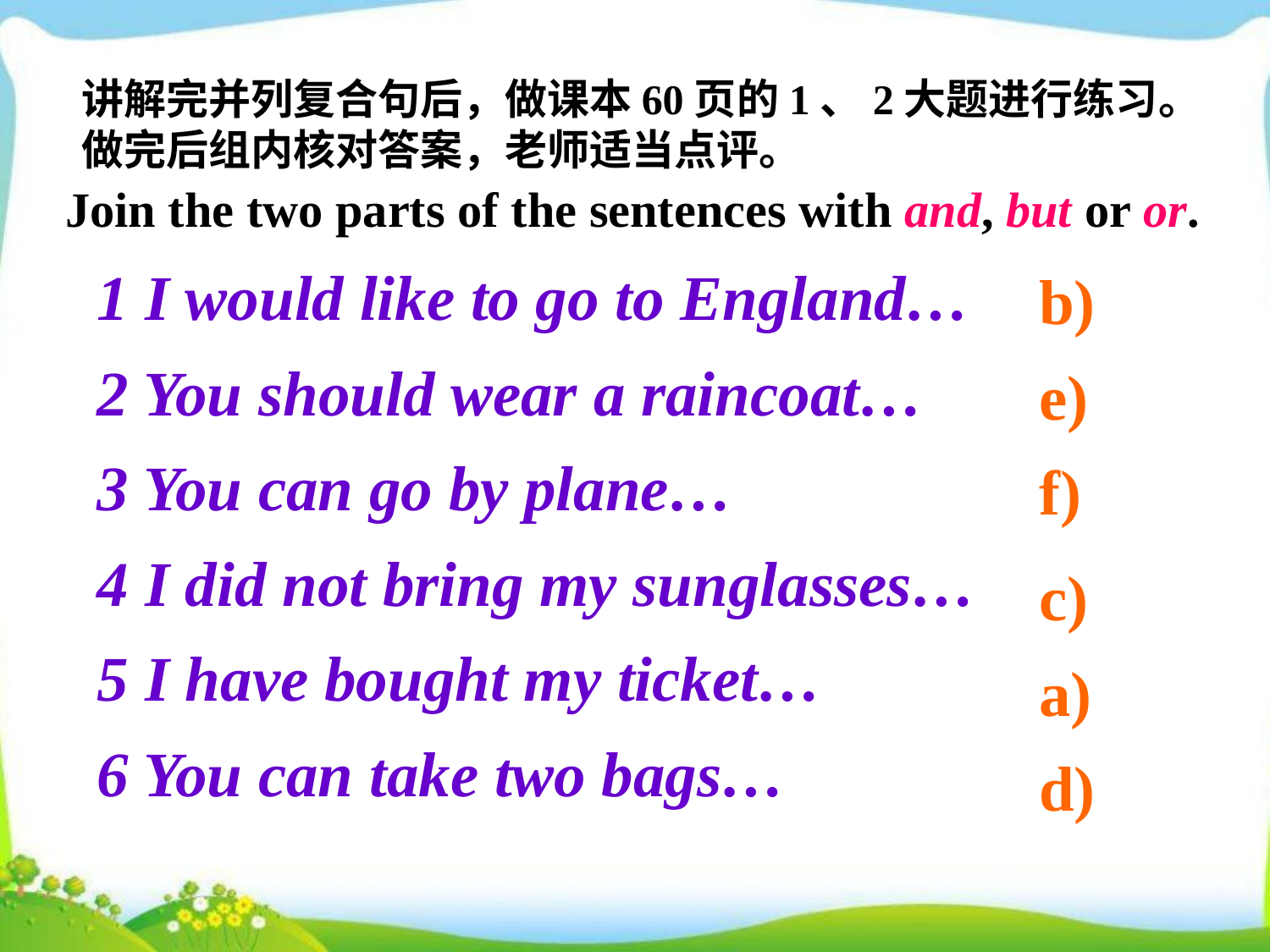

讲解完并列复合句后，做课本60页的1、2大题进行练习。
做完后组内核对答案，老师适当点评。
Join the two parts of the sentences with and, but or or.
1 I would like to go to England…
2 You should wear a raincoat…
3 You can go by plane…
4 I did not bring my sunglasses…
5 I have bought my ticket…
6 You can take two bags…
b)
e)
f)
c)
a)
d)